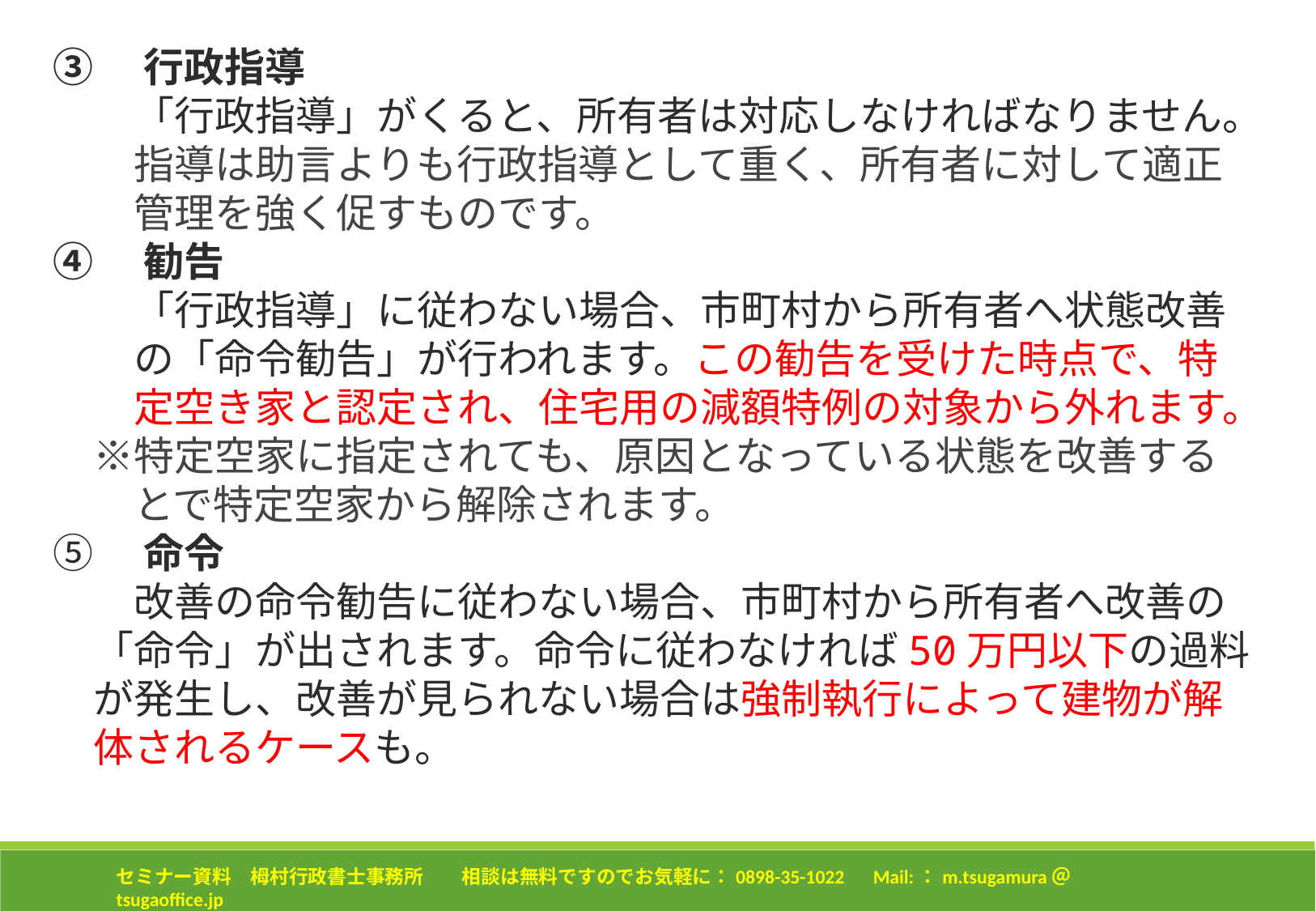

➂　行政指導
　　「行政指導」がくると、所有者は対応しなければなりません。
　　指導は助言よりも行政指導として重く、所有者に対して適正
　　管理を強く促すものです。
④　勧告
　　「行政指導」に従わない場合、市町村から所有者へ状態改善
　　の「命令勧告」が行われます。この勧告を受けた時点で、特
　　定空き家と認定され、住宅用の減額特例の対象から外れます。
　※特定空家に指定されても、原因となっている状態を改善する
　　とで特定空家から解除されます。
⑤　命令
　　改善の命令勧告に従わない場合、市町村から所有者へ改善の
　「命令」が出されます。命令に従わなければ50万円以下の過料
　が発生し、改善が見られない場合は強制執行によって建物が解
　体されるケースも。
セミナー資料　栂村行政書士事務所　　相談は無料ですのでお気軽に：0898-35-1022　Mail:：m.tsugamura＠tsugaoffice.jp